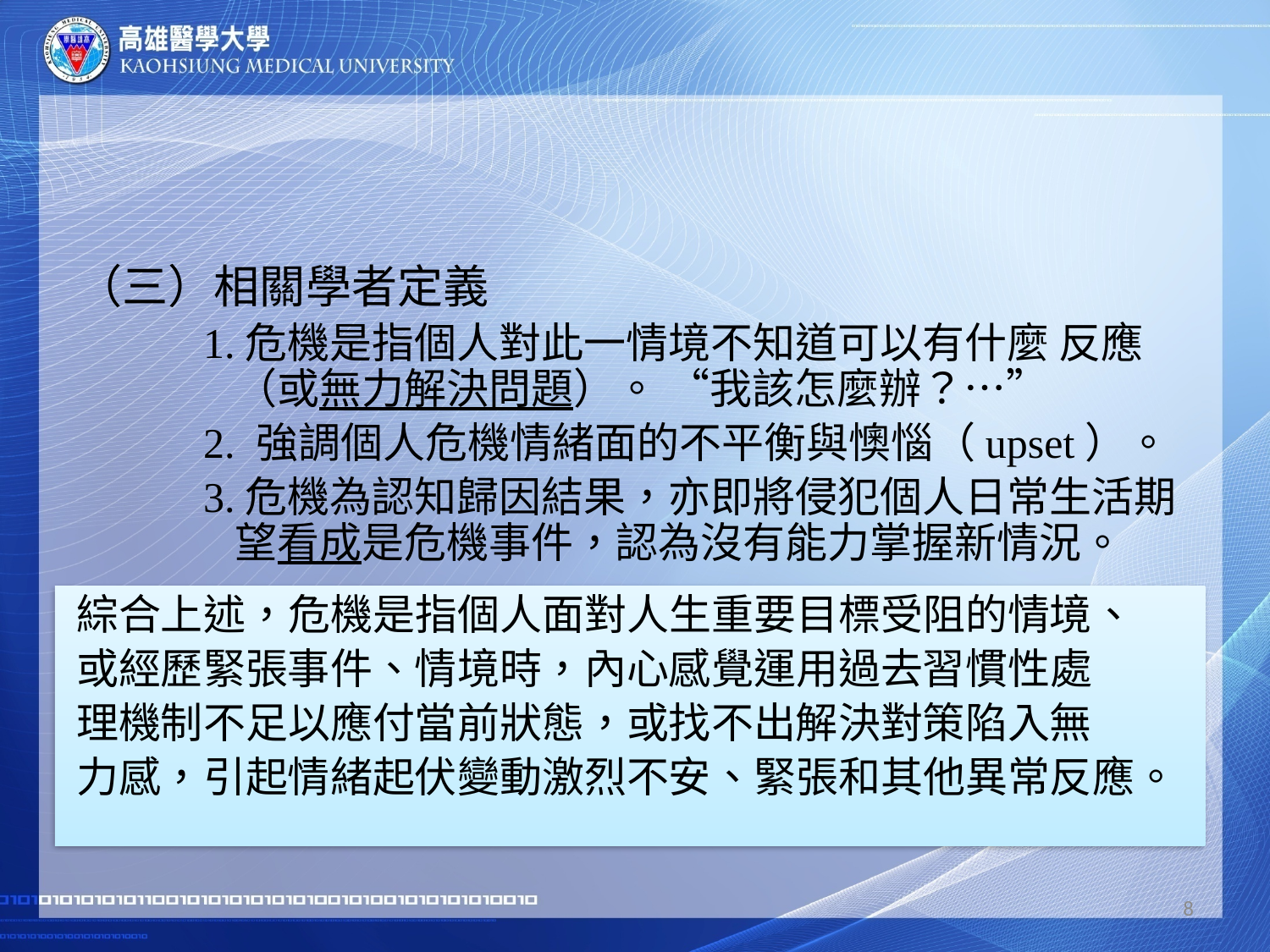

#
（三）相關學者定義
1.危機是指個人對此一情境不知道可以有什麼 反應（或無力解決問題）。 “我該怎麼辦？…”
2. 強調個人危機情緒面的不平衡與懊惱（upset）。
3.危機為認知歸因結果，亦即將侵犯個人日常生活期 望看成是危機事件，認為沒有能力掌握新情況。

綜合上述，危機是指個人面對人生重要目標受阻的情境、
或經歷緊張事件、情境時，內心感覺運用過去習慣性處
理機制不足以應付當前狀態，或找不出解決對策陷入無
力感，引起情緒起伏變動激烈不安、緊張和其他異常反應。

8